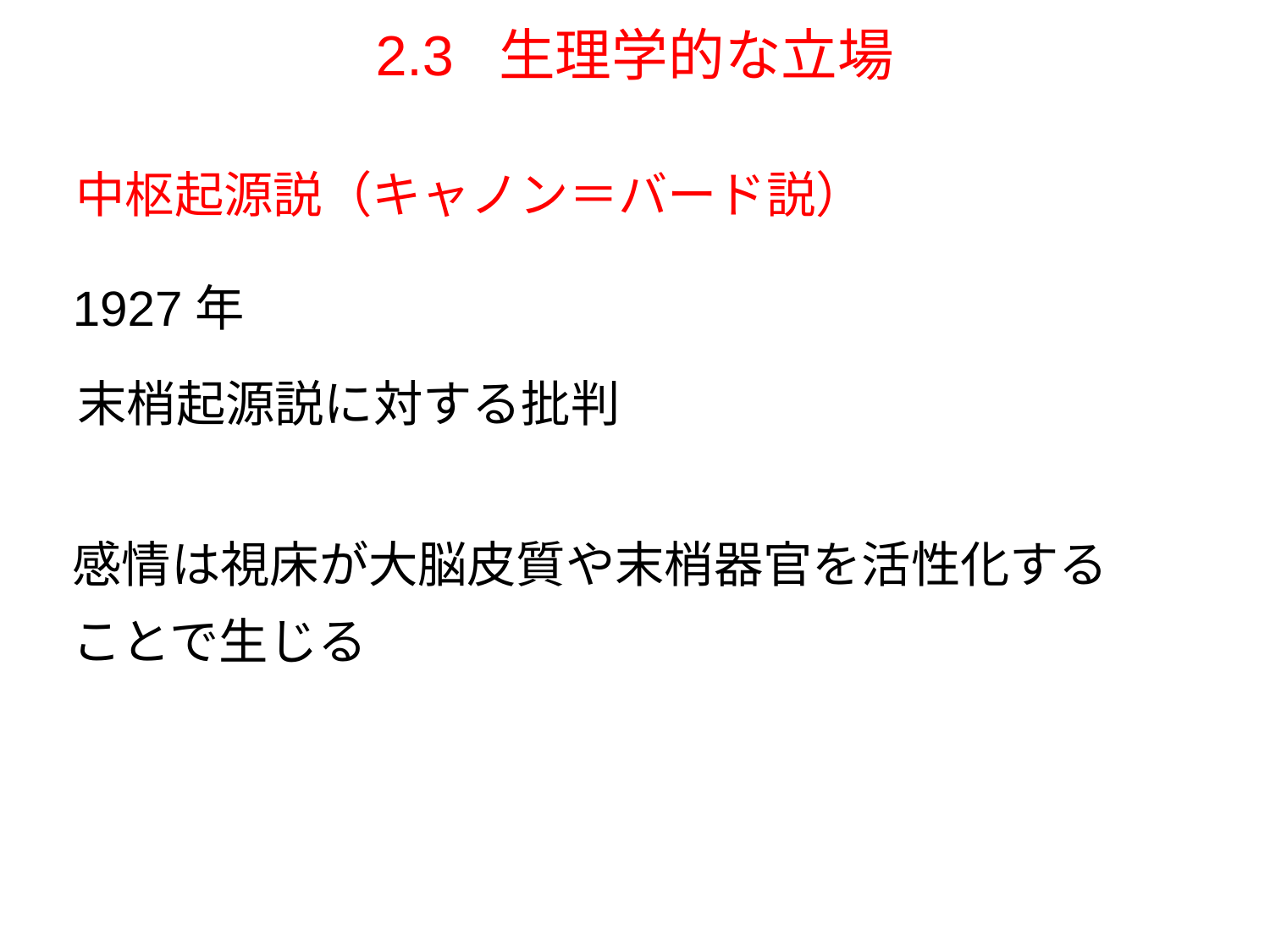

# 2.3  生理学的な立場
中枢起源説（キャノン＝バード説）
1927年
末梢起源説に対する批判
感情は視床が大脳皮質や末梢器官を活性化することで生じる